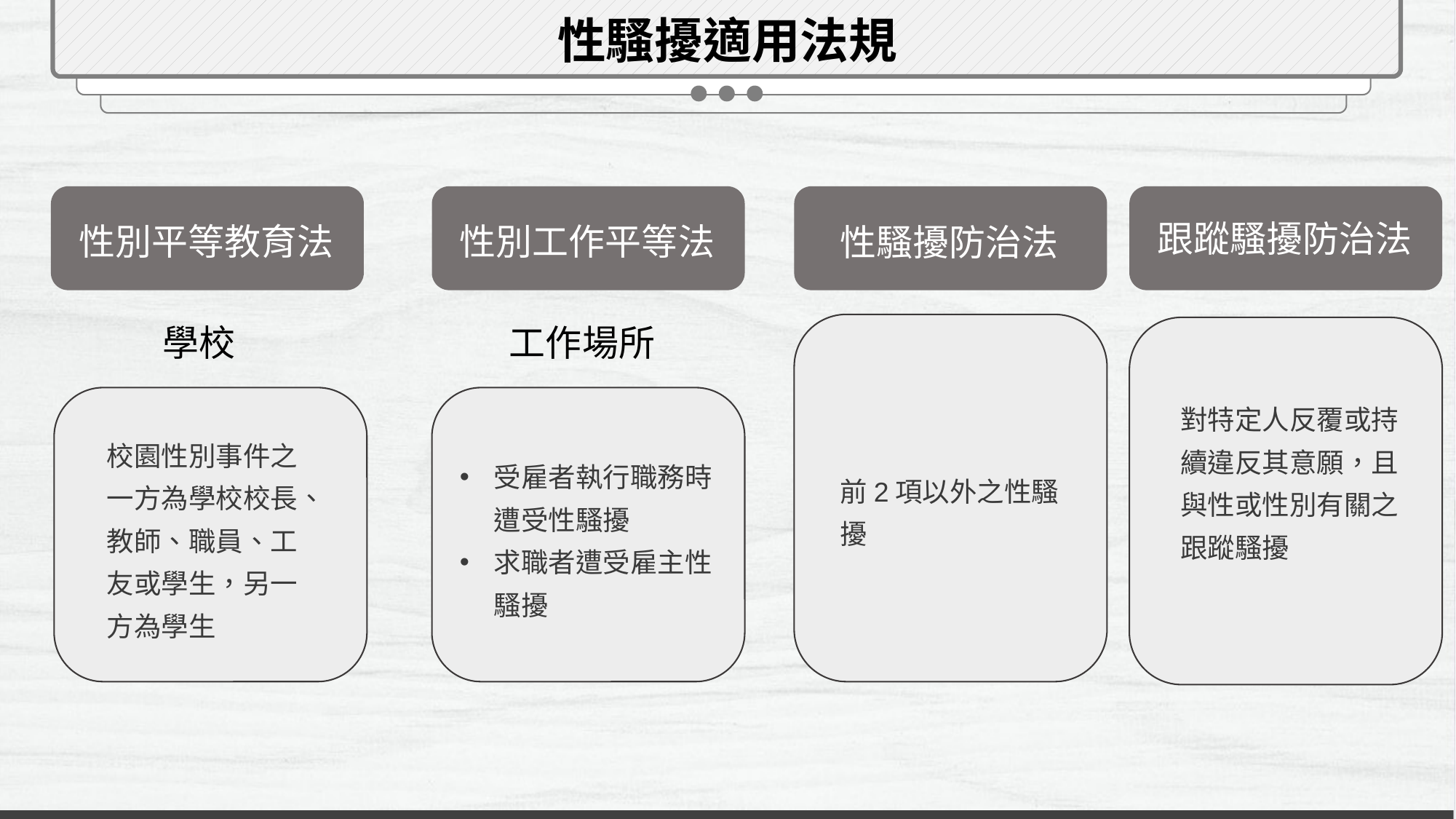

性騷擾適用法規

跟蹤騷擾防治法
性別平等教育法
性別工作平等法
性騷擾防治法

工作場所
學校

對特定人反覆或持續違反其意願，且與性或性別有關之跟蹤騷擾
校園性別事件之一方為學校校長、教師、職員、工友或學生，另一方為學生
受雇者執行職務時遭受性騷擾
求職者遭受雇主性騷擾
前2項以外之性騷擾